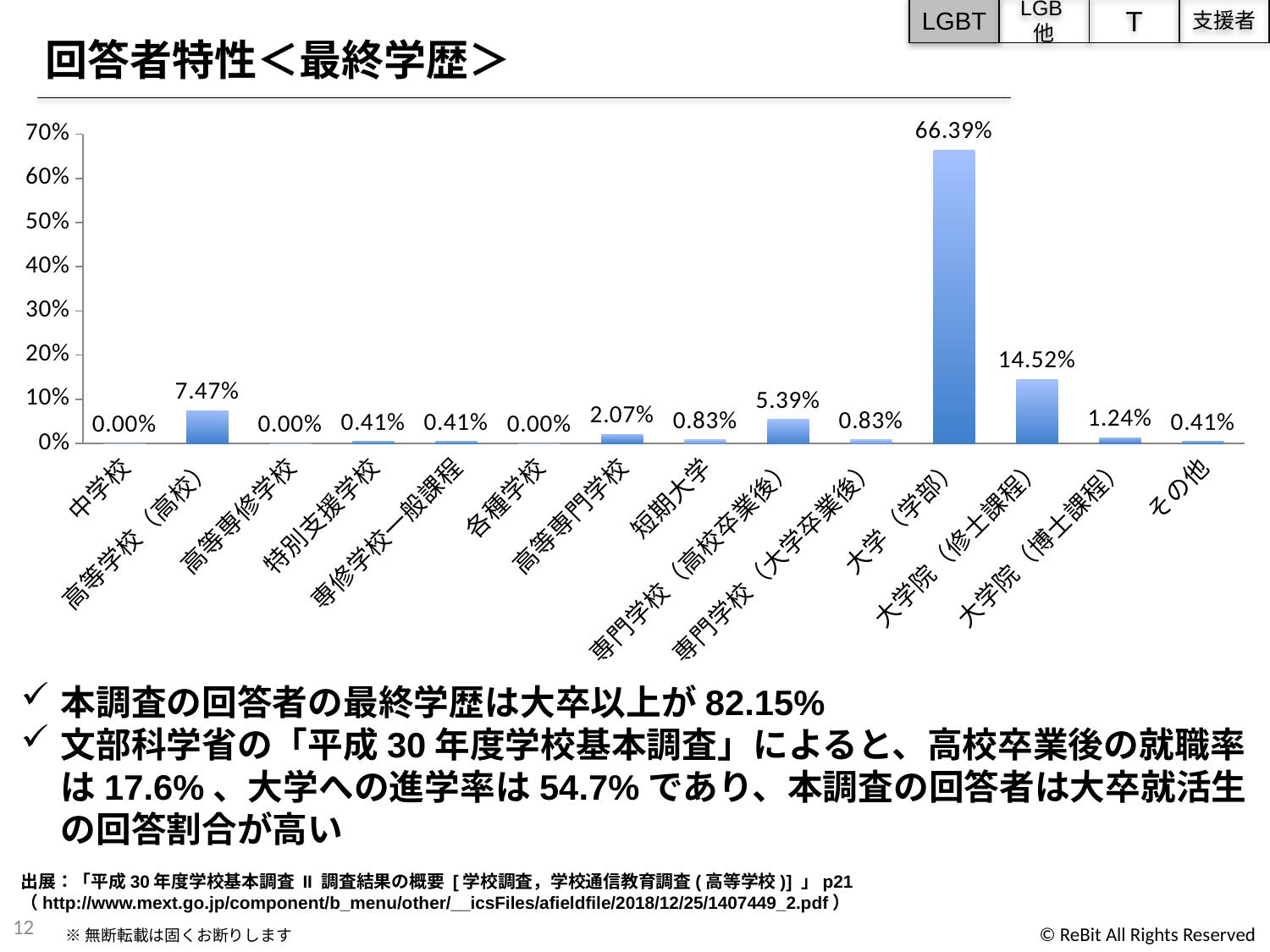

LGBT
LGB他
T
支援者
回答者特性＜最終学歴＞

### Chart

| Category |  |
|---|---|
| 中学校 | 0.0 |
| 高等学校（高校） | 0.0746887966804979 |
| 高等専修学校 | 0.0 |
| 特別支援学校 | 0.00414937759336099 |
| 専修学校一般課程 | 0.00414937759336099 |
| 各種学校 | 0.0 |
| 高等専門学校 | 0.020746887966805 |
| 短期大学 | 0.00829875518672199 |
| 専門学校（高校卒業後） | 0.0539419087136929 |
| 専門学校（大学卒業後） | 0.00829875518672199 |
| 大学（学部） | 0.663900414937759 |
| 大学院（修士課程） | 0.145228215767635 |
| 大学院（博士課程） | 0.012448132780083 |
| その他 | 0.00414937759336099 |
本調査の回答者の最終学歴は大卒以上が82.15%
文部科学省の「平成30年度学校基本調査」によると、高校卒業後の就職率は17.6%、大学への進学率は54.7%であり、本調査の回答者は大卒就活生の回答割合が高い

出展：「平成30年度学校基本調査 II 調査結果の概要 [学校調査，学校通信教育調査(高等学校)] 」p21
（http://www.mext.go.jp/component/b_menu/other/__icsFiles/afieldfile/2018/12/25/1407449_2.pdf）
12